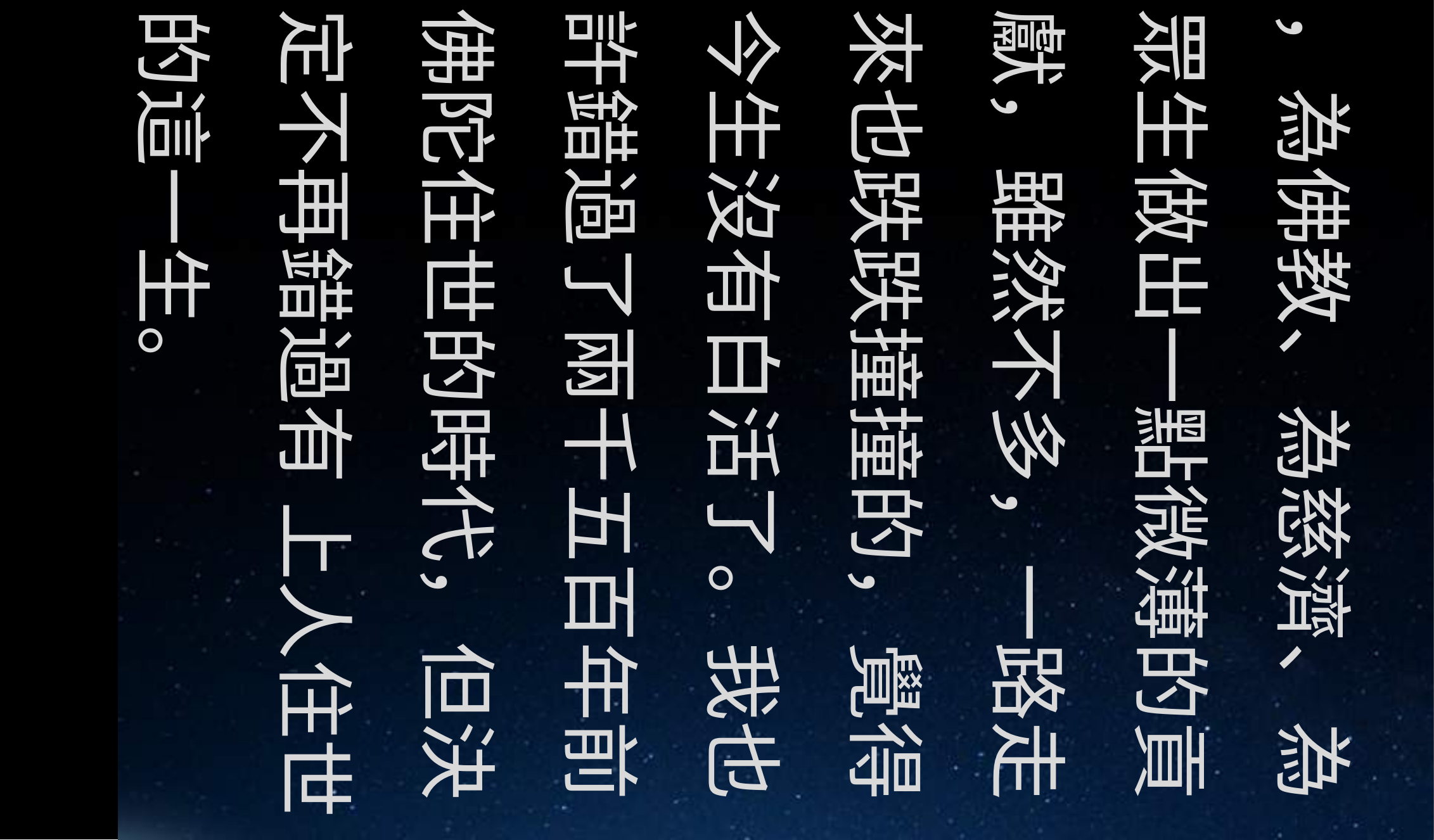

，為佛教、為慈濟、為眾生做出一點微薄的貢獻，雖然不多，一路走來也跌跌撞撞的，覺得今生沒有白活了。我也許錯過了兩千五百年前佛陀住世的時代，但決定不再錯過有 上人住世的這一生。